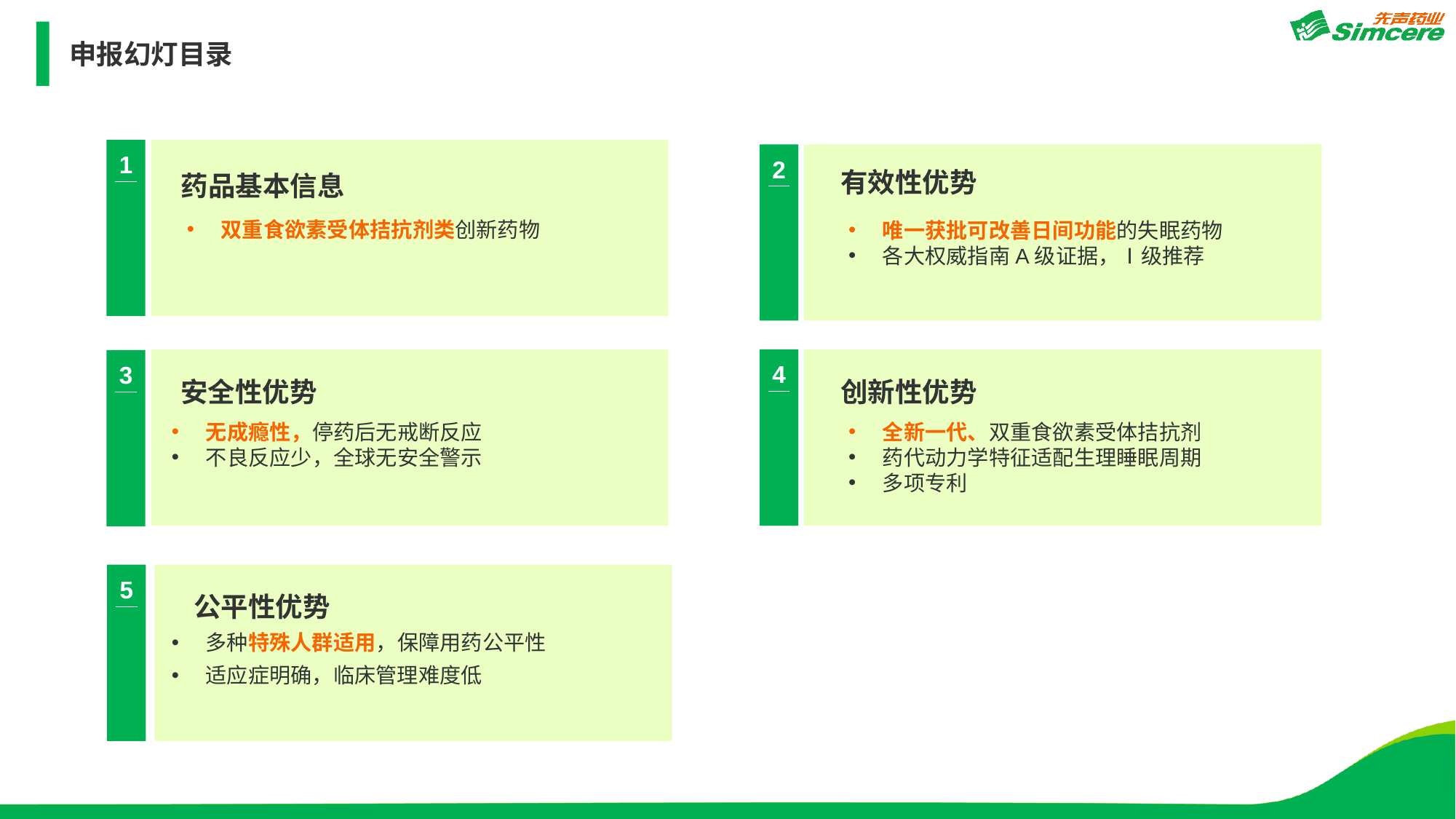

申报幻灯目录

1

2
有效性优势
药品基本信息
双重食欲素受体拮抗剂类创新药物

唯一获批可改善日间功能的失眠药物
各大权威指南A级证据，Ⅰ级推荐

4
3
安全性优势
创新性优势
无成瘾性，停药后无戒断反应
不良反应少，全球无安全警示
全新一代、双重食欲素受体拮抗剂
药代动力学特征适配生理睡眠周期
多项专利

5
公平性优势
多种特殊人群适用，保障用药公平性
适应症明确，临床管理难度低

2